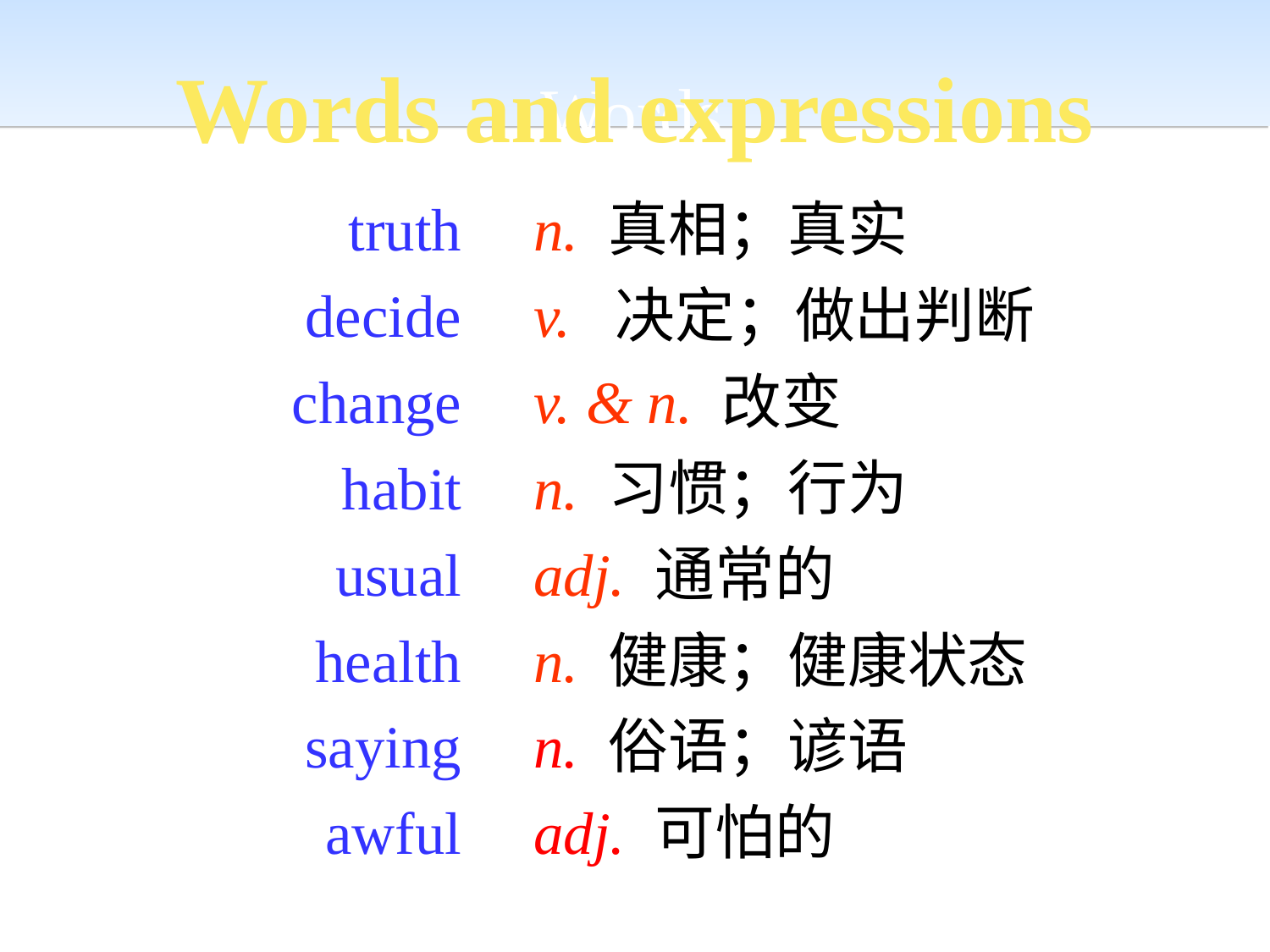

Words and expressions
Words
n. 真相；真实
v.  决定；做出判断
v. & n. 改变
n. 习惯；行为
adj. 通常的
n. 健康；健康状态
n. 俗语；谚语
adj. 可怕的
truth
decide
change
habit
usual
health
saying
awful